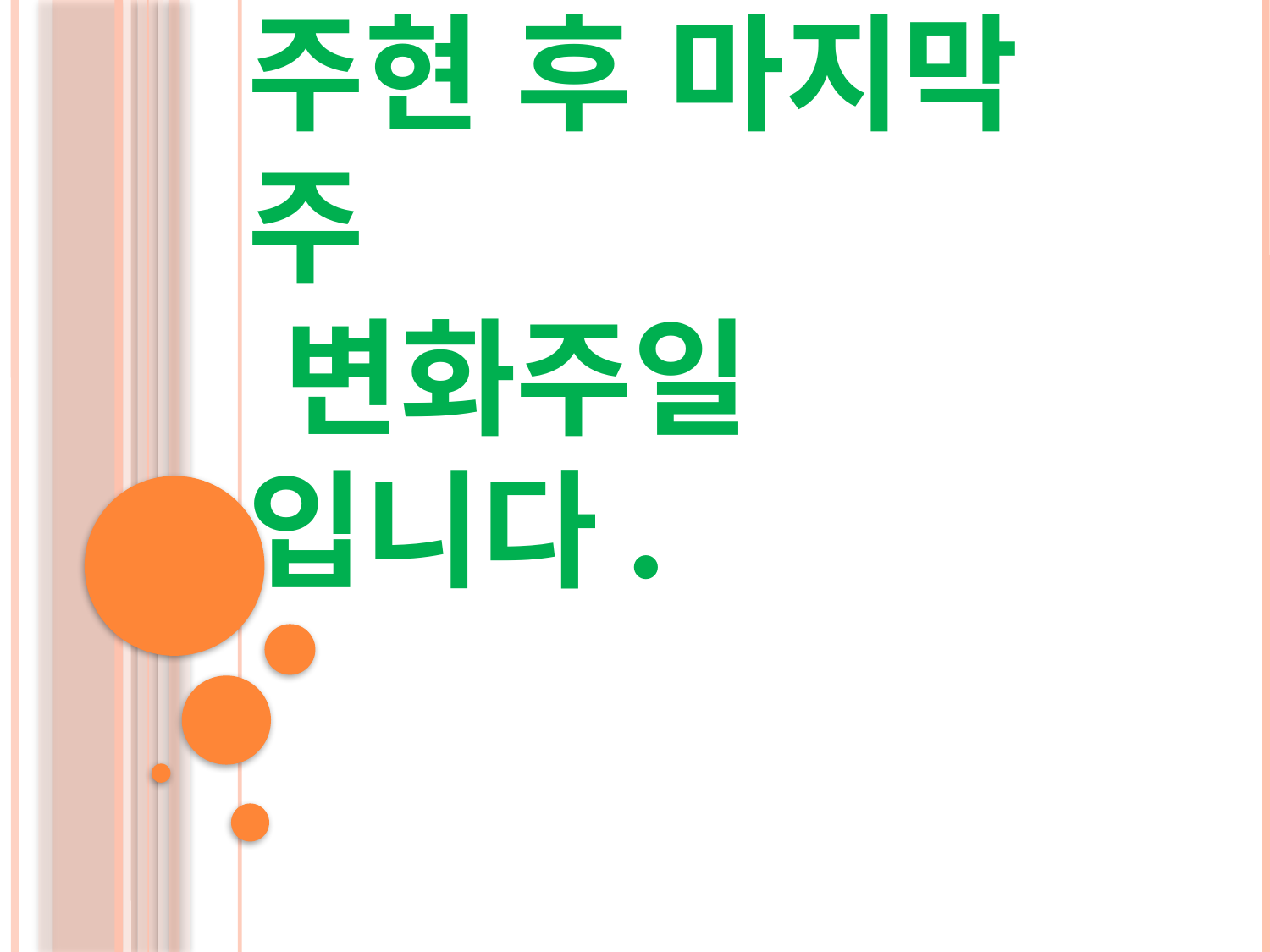

# 주현 후 마지막 주 변화주일 입니다.